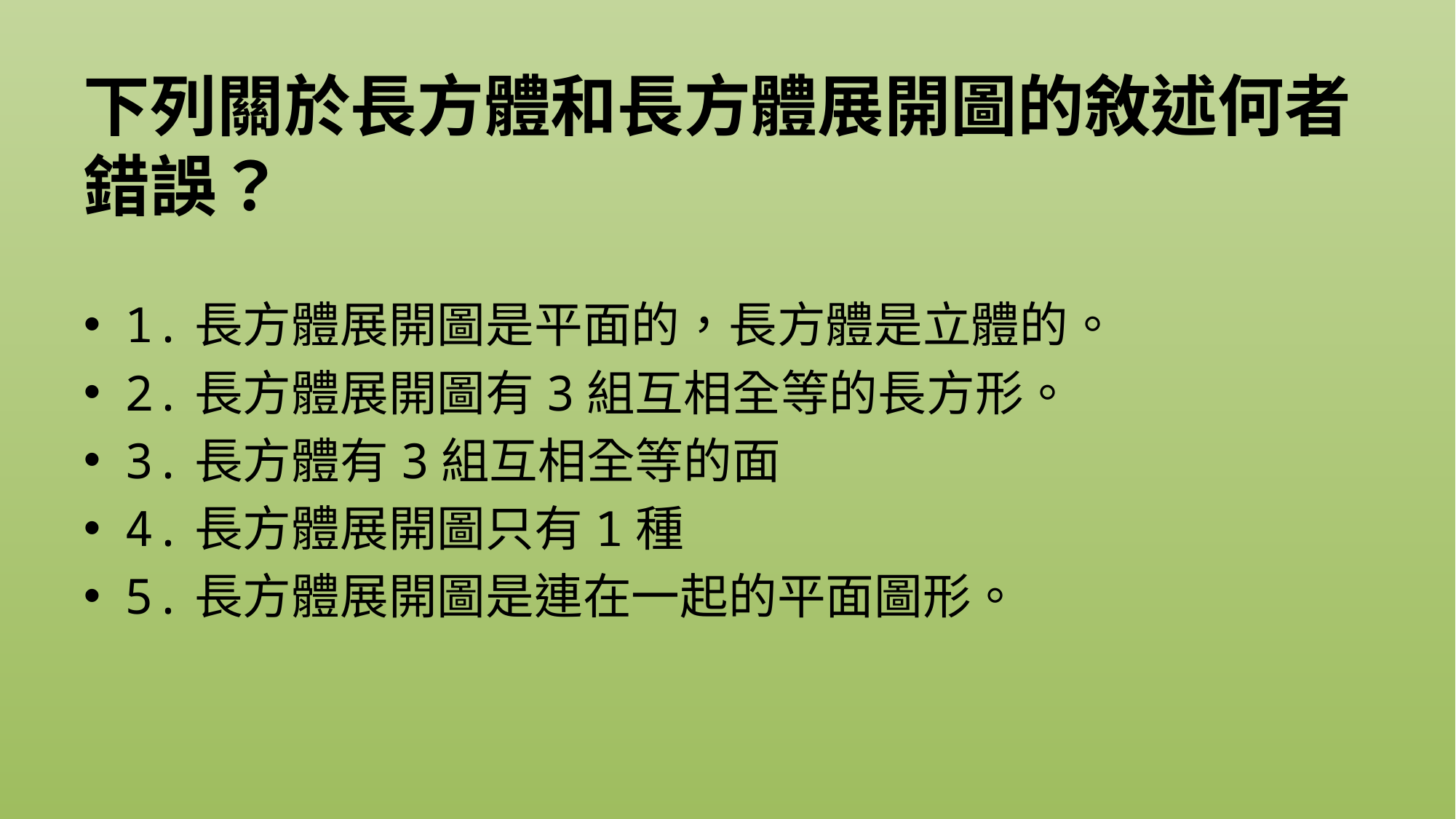

# 下列關於長方體和長方體展開圖的敘述何者錯誤？
1.長方體展開圖是平面的，長方體是立體的。
2.長方體展開圖有3組互相全等的長方形。
3.長方體有3組互相全等的面
4.長方體展開圖只有1種
5.長方體展開圖是連在一起的平面圖形。